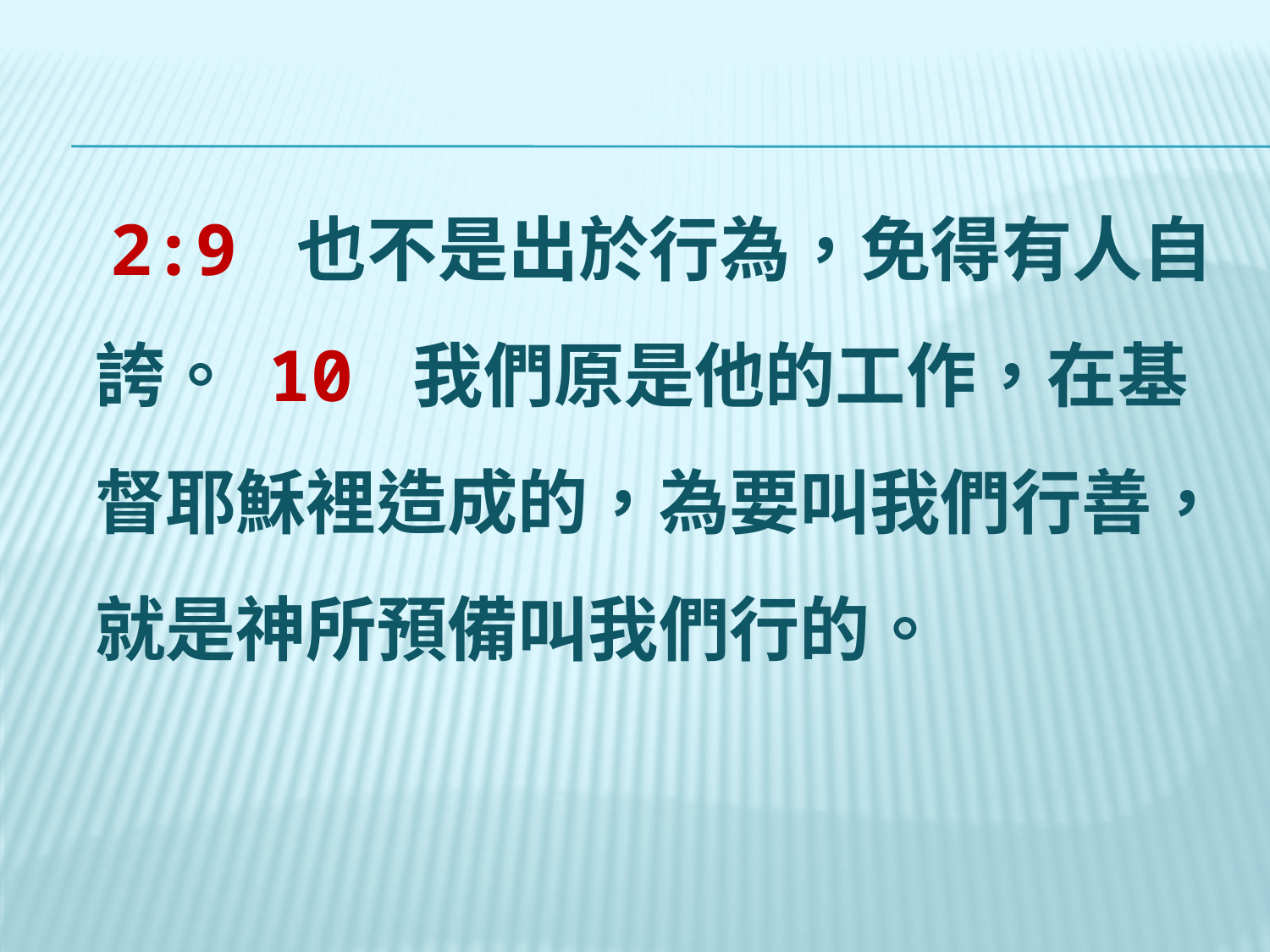

2:9 也不是出於行為，免得有人自誇。 10 我們原是他的工作，在基督耶穌裡造成的，為要叫我們行善，就是神所預備叫我們行的。